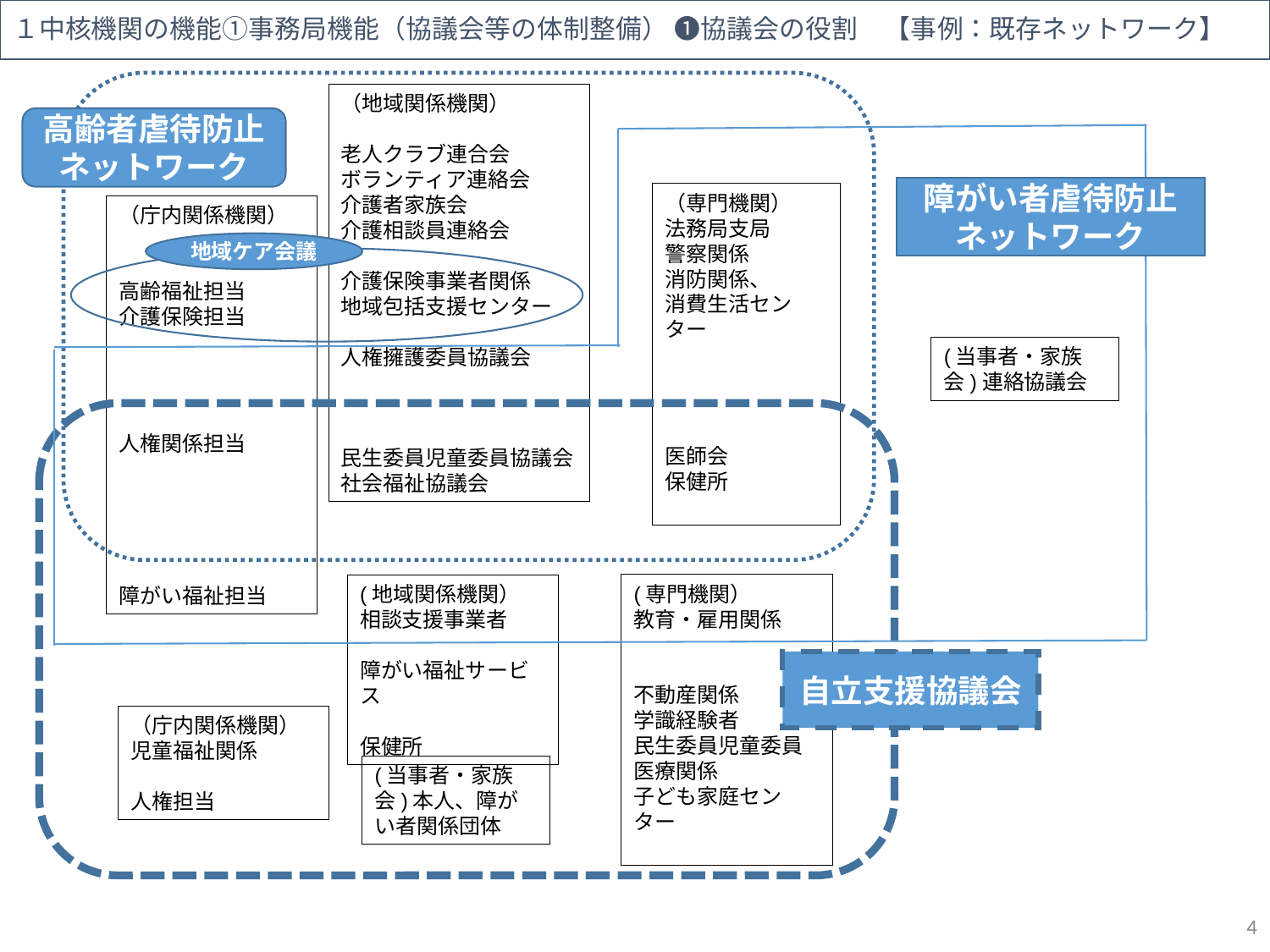

１中核機関の機能①事務局機能（協議会等の体制整備） ❶協議会の役割　【事例：既存ネットワーク】

（地域関係機関）

老人クラブ連合会
ボランティア連絡会
介護者家族会
介護相談員連絡会

介護保険事業者関係
地域包括支援センター

人権擁護委員協議会

民生委員児童委員協議会
社会福祉協議会
高齢者虐待防止ネットワーク
障がい者虐待防止ネットワーク
（専門機関）
法務局支局
警察関係
消防関係、
消費生活センター

医師会
保健所

（庁内関係機関）

高齢福祉担当
介護保険担当

人権関係担当

障がい福祉担当
地域ケア会議

(当事者・家族会)連絡協議会

(専門機関）
教育・雇用関係

不動産関係
学識経験者
民生委員児童委員
医療関係
子ども家庭センター

(地域関係機関）
相談支援事業者

障がい福祉サービス

保健所
自立支援協議会
（庁内関係機関）
児童福祉関係

人権担当
(当事者・家族会)本人、障がい者関係団体
4